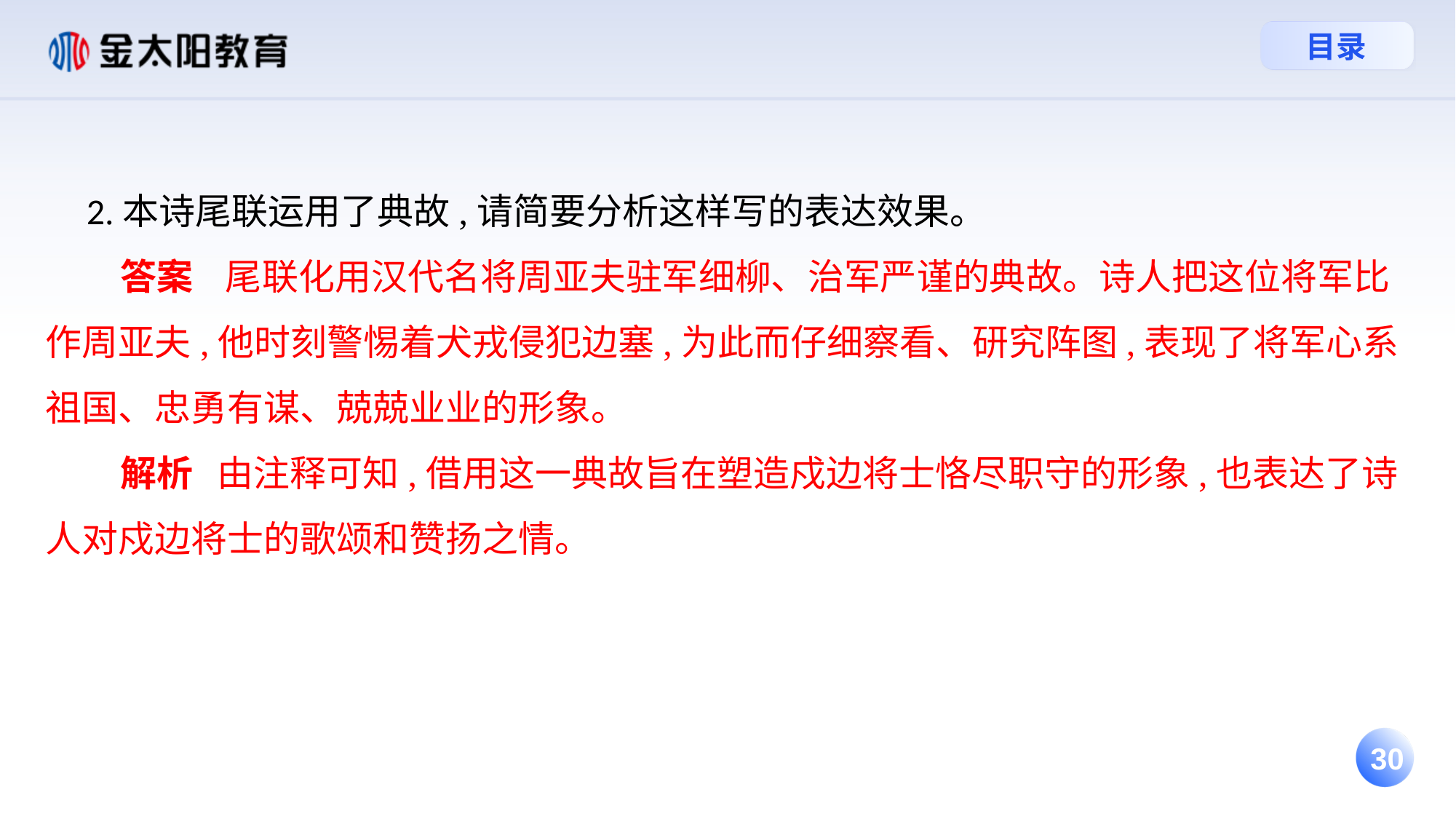

2.本诗尾联运用了典故,请简要分析这样写的表达效果。
        答案    尾联化用汉代名将周亚夫驻军细柳、治军严谨的典故。诗人把这位将军比作周亚夫,他时刻警惕着犬戎侵犯边塞,为此而仔细察看、研究阵图,表现了将军心系祖国、忠勇有谋、兢兢业业的形象。
        解析   由注释可知,借用这一典故旨在塑造戍边将士恪尽职守的形象,也表达了诗人对戍边将士的歌颂和赞扬之情。